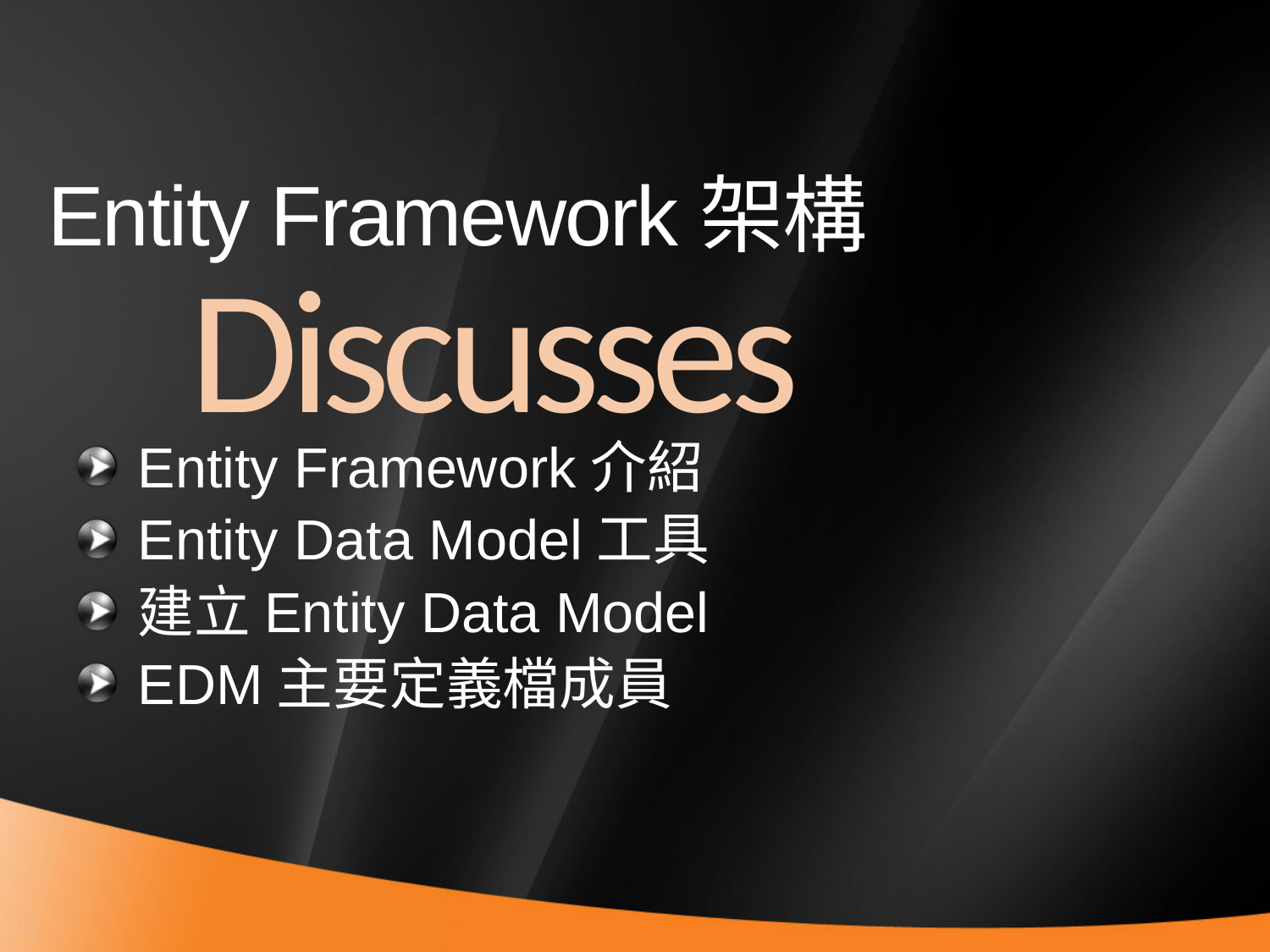

# Entity Framework架構
Discusses
Entity Framework介紹
Entity Data Model工具
建立Entity Data Model
EDM主要定義檔成員